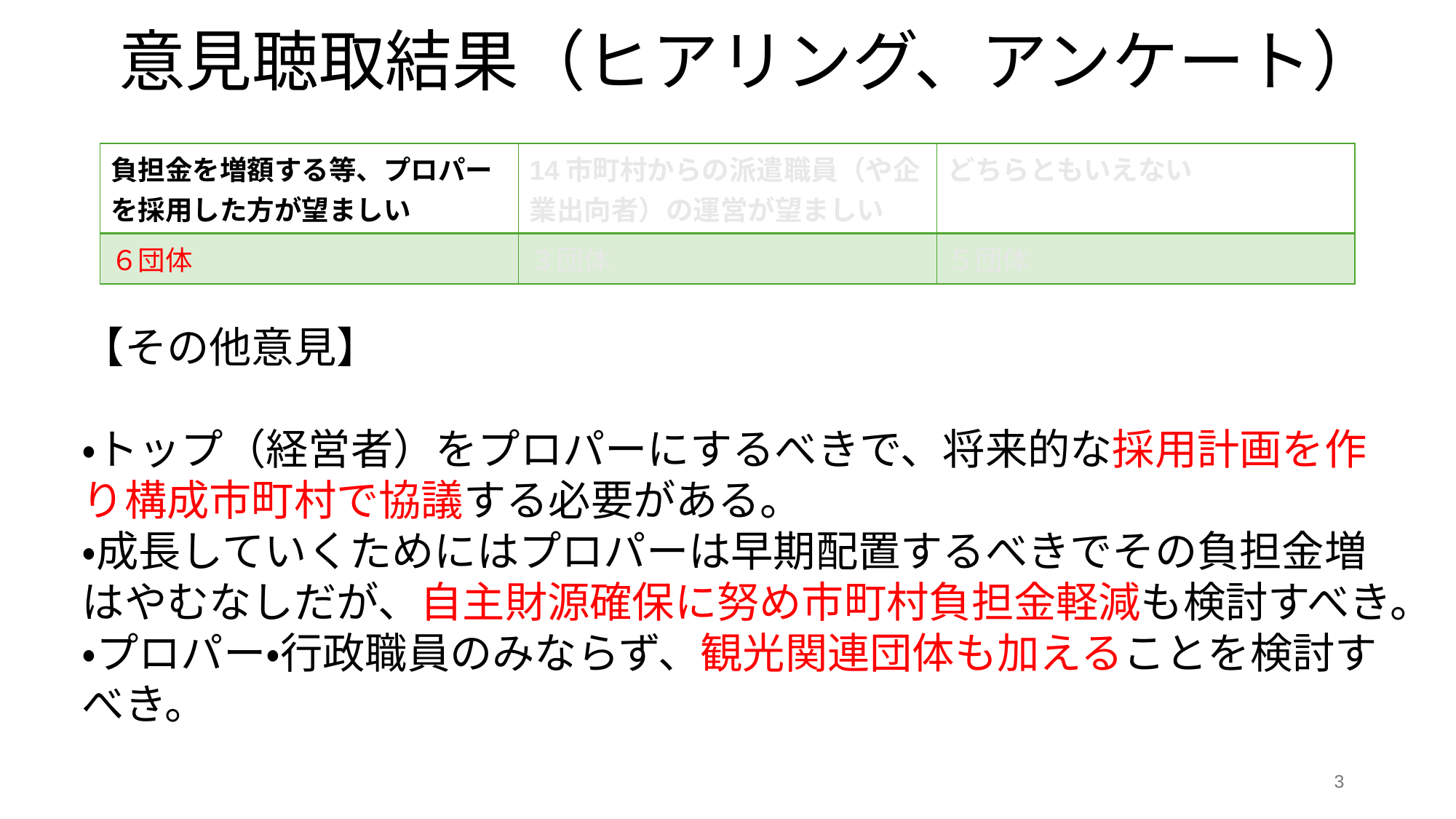

# 意見聴取結果（ヒアリング、アンケート）
| 負担金を増額する等、プロパーを採用した方が望ましい | 14市町村からの派遣職員（や企業出向者）の運営が望ましい | どちらともいえない |
| --- | --- | --- |
| ６団体 | ３団体 | ５団体 |
【その他意見】

・トップ（経営者）をプロパーにするべきで、将来的な採用計画を作り構成市町村で協議する必要がある。
・成長していくためにはプロパーは早期配置するべきでその負担金増はやむなしだが、自主財源確保に努め市町村負担金軽減も検討すべき。
・プロパー・行政職員のみならず、観光関連団体も加えることを検討すべき。
3